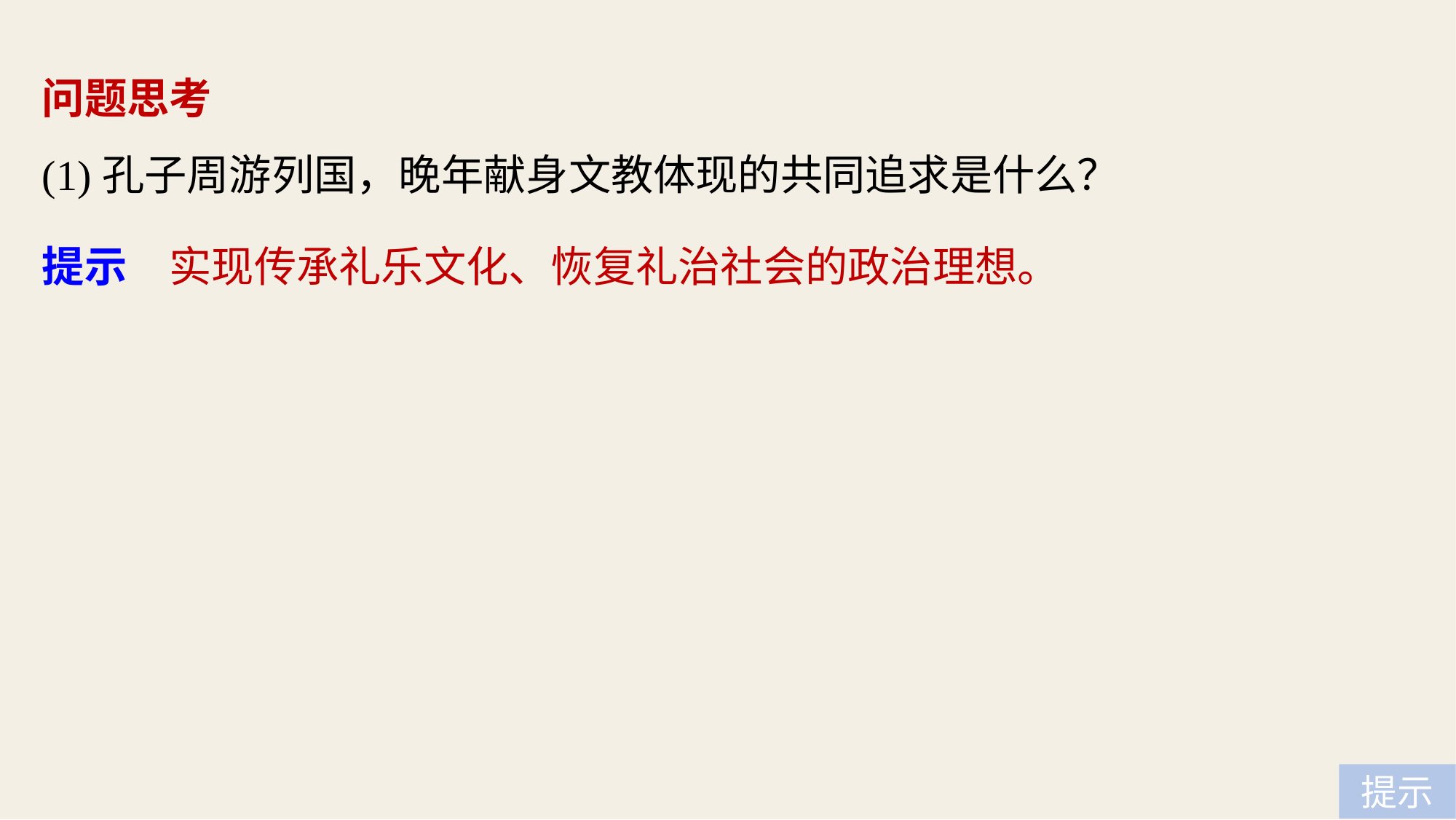

问题思考
(1)孔子周游列国，晚年献身文教体现的共同追求是什么？
提示　实现传承礼乐文化、恢复礼治社会的政治理想。
提示